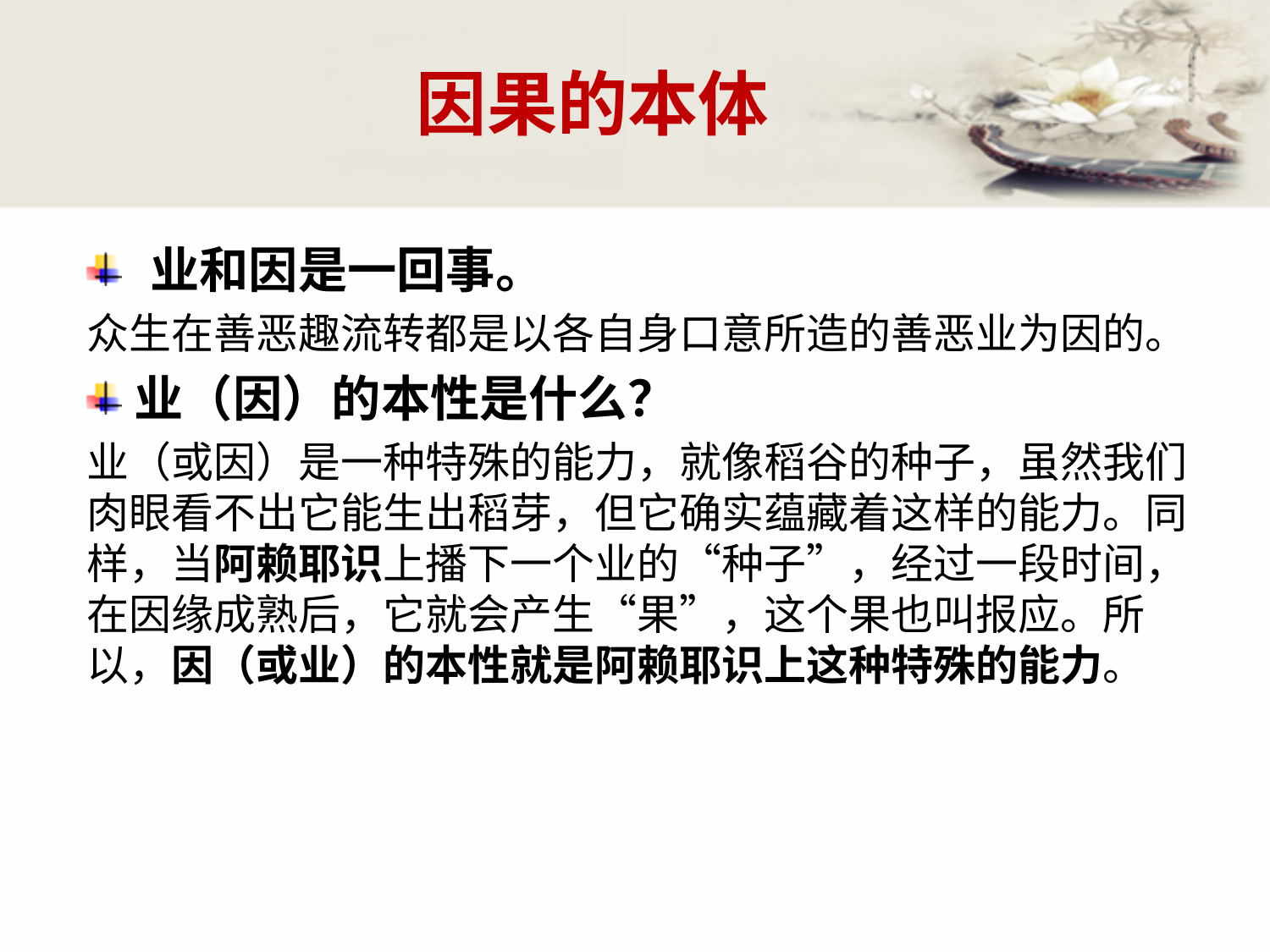

# 因果的本体
业和因是一回事。
众生在善恶趣流转都是以各自身口意所造的善恶业为因的。
业（因）的本性是什么？
业（或因）是一种特殊的能力，就像稻谷的种子，虽然我们肉眼看不出它能生出稻芽，但它确实蕴藏着这样的能力。同样，当阿赖耶识上播下一个业的“种子”，经过一段时间，在因缘成熟后，它就会产生“果”，这个果也叫报应。所以，因（或业）的本性就是阿赖耶识上这种特殊的能力。